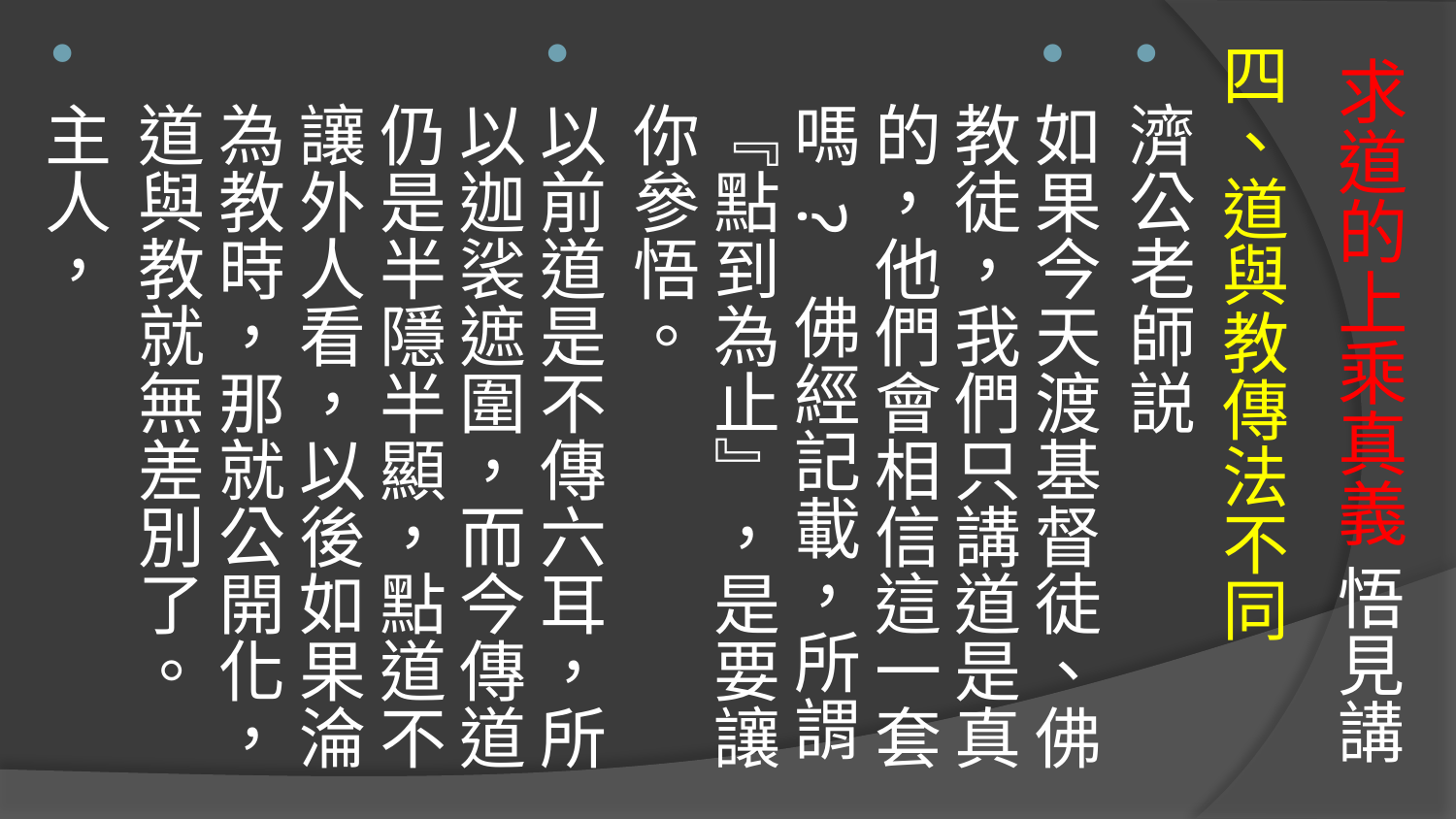

四、道與教傳法不同
濟公老師説
如果今天渡基督徒、佛教徒，我們只講道是真的，他們會相信這一套嗎 ? 佛經記載，所謂『點到為止』，是要讓你參悟。
以前道是不傳六耳，所以迦裟遮圍，而今傳道仍是半隱半顯，點道不讓外人看，以後如果淪為教時，那就公開化，道與教就無差別了。
主人，
# 求道的上乘真義 悟見講